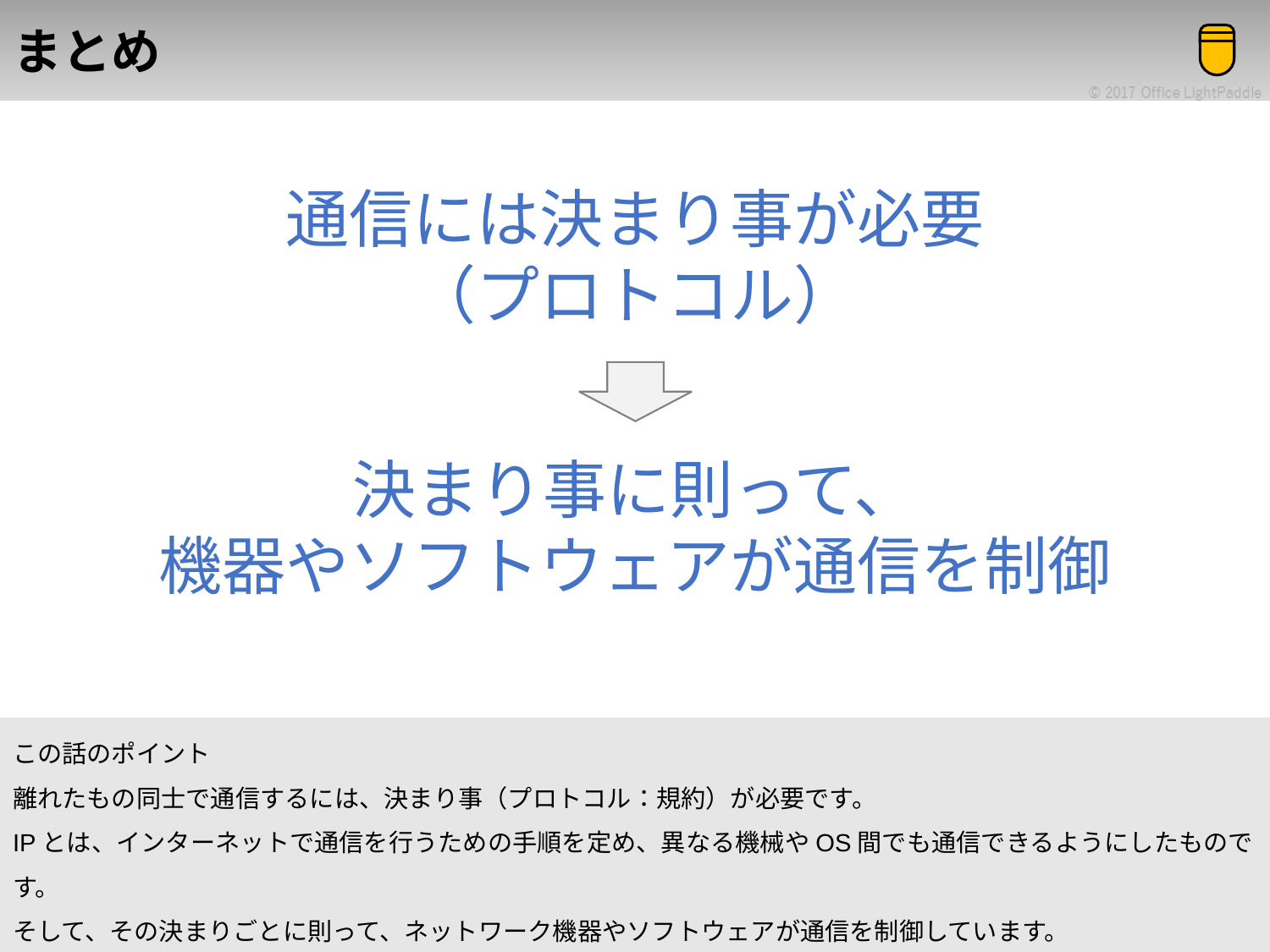

# まとめ

通信には決まり事が必要
（プロトコル）

決まり事に則って、
機器やソフトウェアが通信を制御
この話のポイント
離れたもの同士で通信するには、決まり事（プロトコル：規約）が必要です。
IPとは、インターネットで通信を行うための手順を定め、異なる機械やOS間でも通信できるようにしたものです。
そして、その決まりごとに則って、ネットワーク機器やソフトウェアが通信を制御しています。